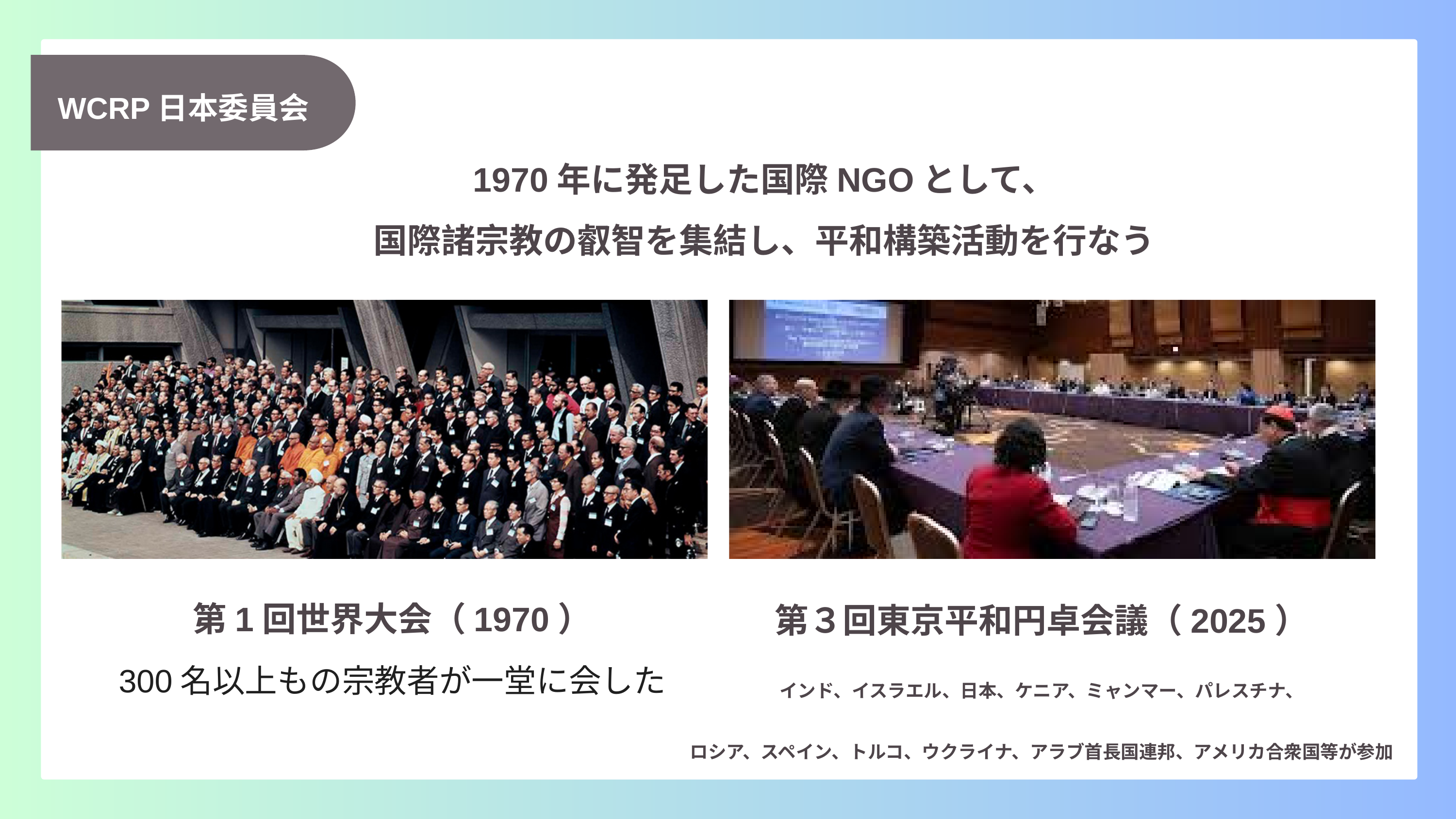

WCRP日本委員会
1970年に発⾜した国際NGOとして、
国際諸宗教の叡智を集結し、平和構築活動を⾏なう

第1回世界大会（1970）
300名以上もの宗教者が一堂に会した
第３回東京平和円卓会議（2025）
インド、イスラエル、日本、ケニア、ミャンマー、パレスチナ、
ロシア、スペイン、トルコ、ウクライナ、アラブ首長国連邦、アメリカ合衆国等が参加